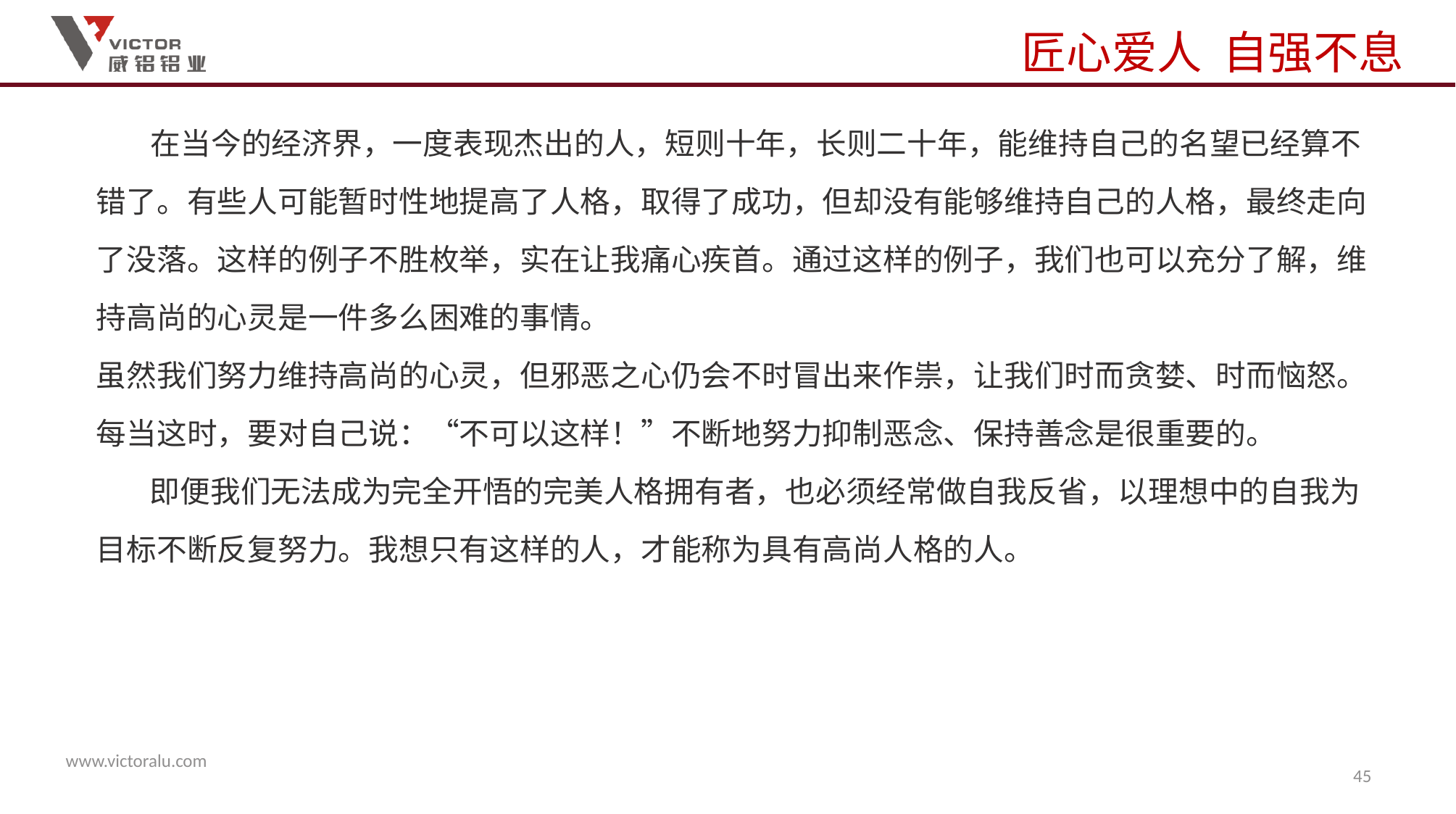

在当今的经济界，一度表现杰出的人，短则十年，长则二十年，能维持自己的名望已经算不错了。有些人可能暂时性地提高了人格，取得了成功，但却没有能够维持自己的人格，最终走向了没落。这样的例子不胜枚举，实在让我痛心疾首。通过这样的例子，我们也可以充分了解，维持高尚的心灵是一件多么困难的事情。
虽然我们努力维持高尚的心灵，但邪恶之心仍会不时冒出来作祟，让我们时而贪婪、时而恼怒。每当这时，要对自己说：“不可以这样！”不断地努力抑制恶念、保持善念是很重要的。
        即便我们无法成为完全开悟的完美人格拥有者，也必须经常做自我反省，以理想中的自我为目标不断反复努力。我想只有这样的人，才能称为具有高尚人格的人。
45